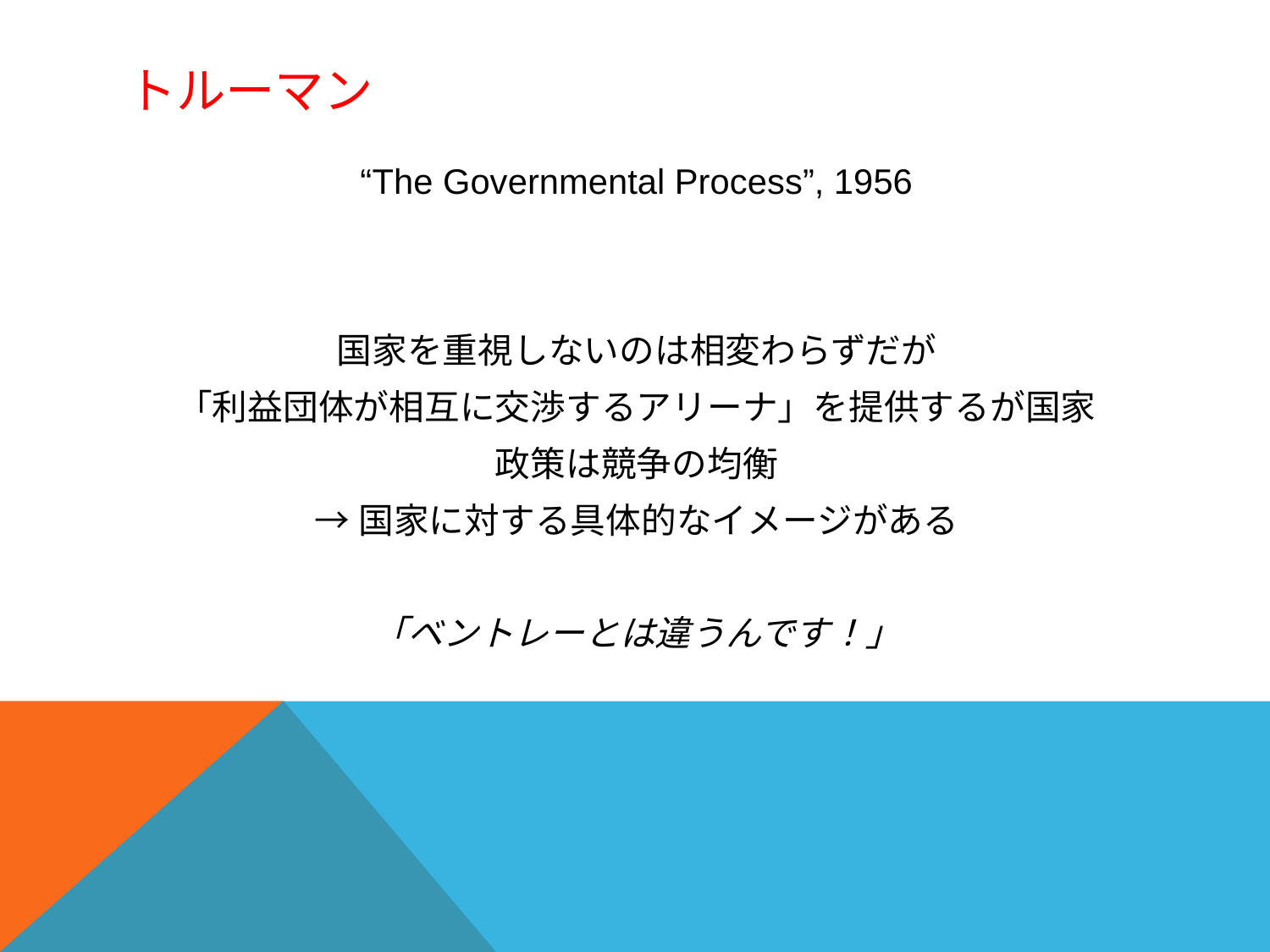

# トルーマン
“The Governmental Process”, 1956

国家を重視しないのは相変わらずだが
「利益団体が相互に交渉するアリーナ」を提供するが国家
政策は競争の均衡
→国家に対する具体的なイメージがある

「ベントレーとは違うんです！」